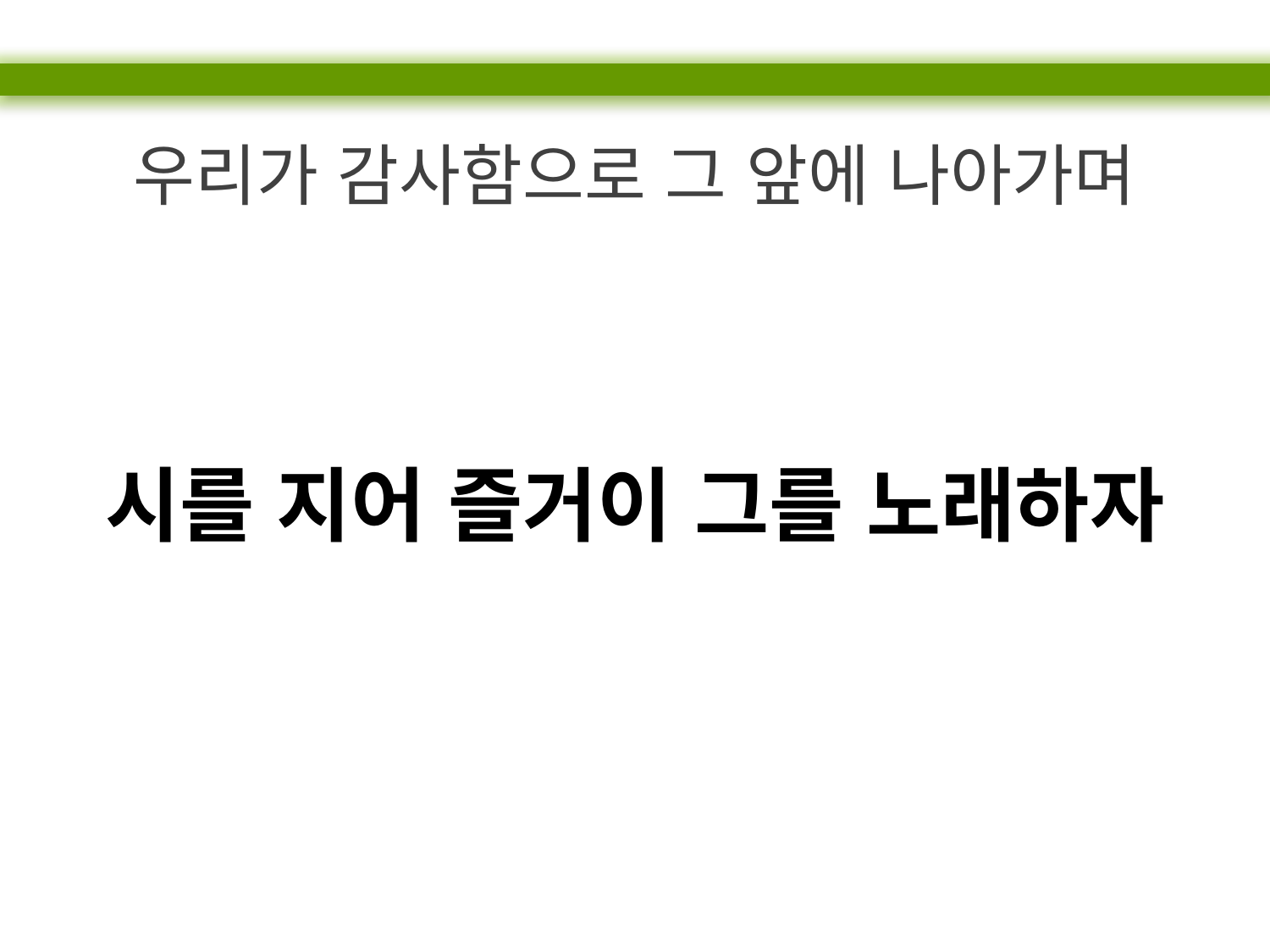

우리가 감사함으로 그 앞에 나아가며
시를 지어 즐거이 그를 노래하자